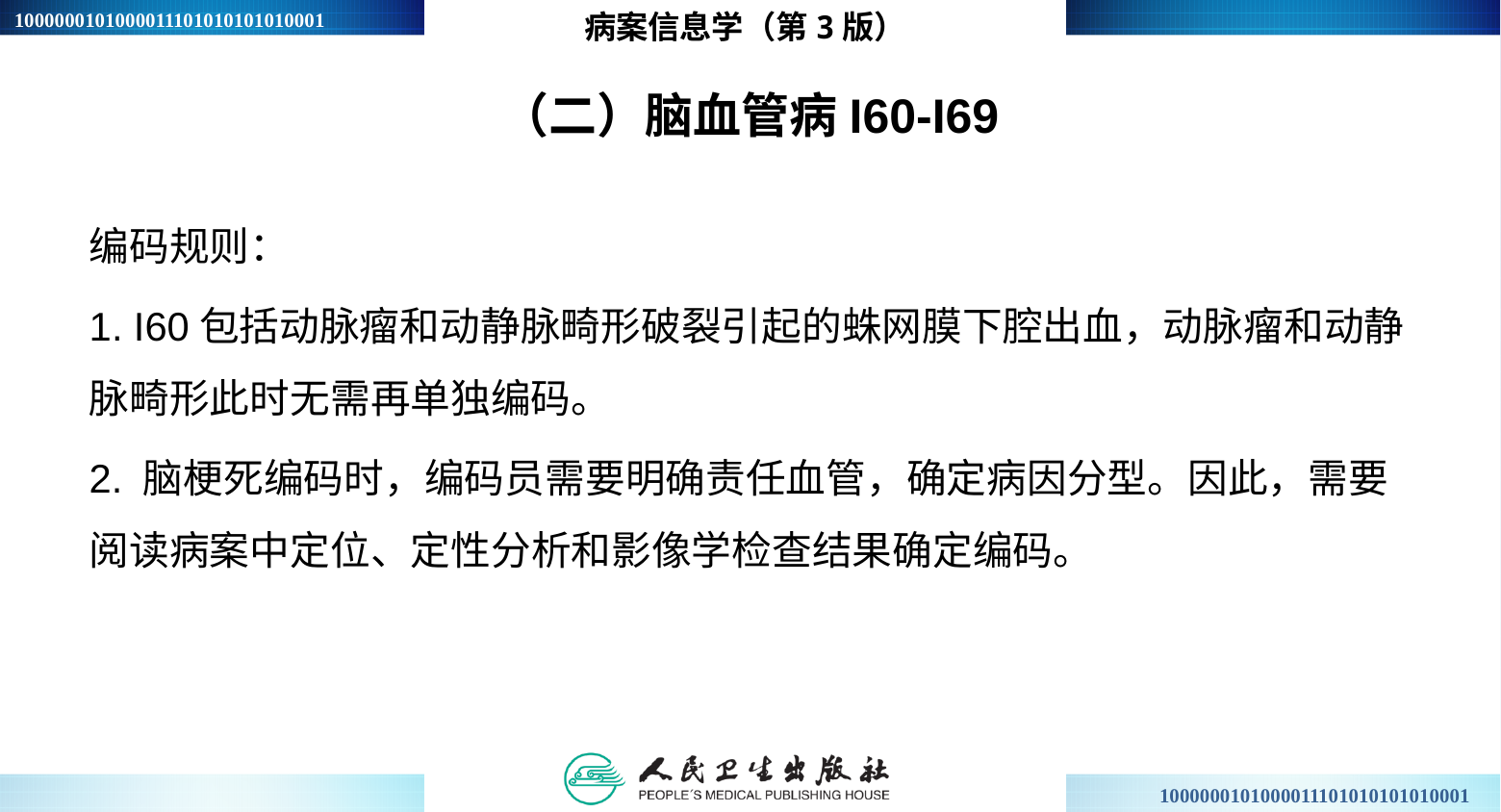

病案信息学（第3版）
（二）脑血管病I60-I69
编码规则：
1. I60包括动脉瘤和动静脉畸形破裂引起的蛛网膜下腔出血，动脉瘤和动静脉畸形此时无需再单独编码。
2. 脑梗死编码时，编码员需要明确责任血管，确定病因分型。因此，需要阅读病案中定位、定性分析和影像学检查结果确定编码。